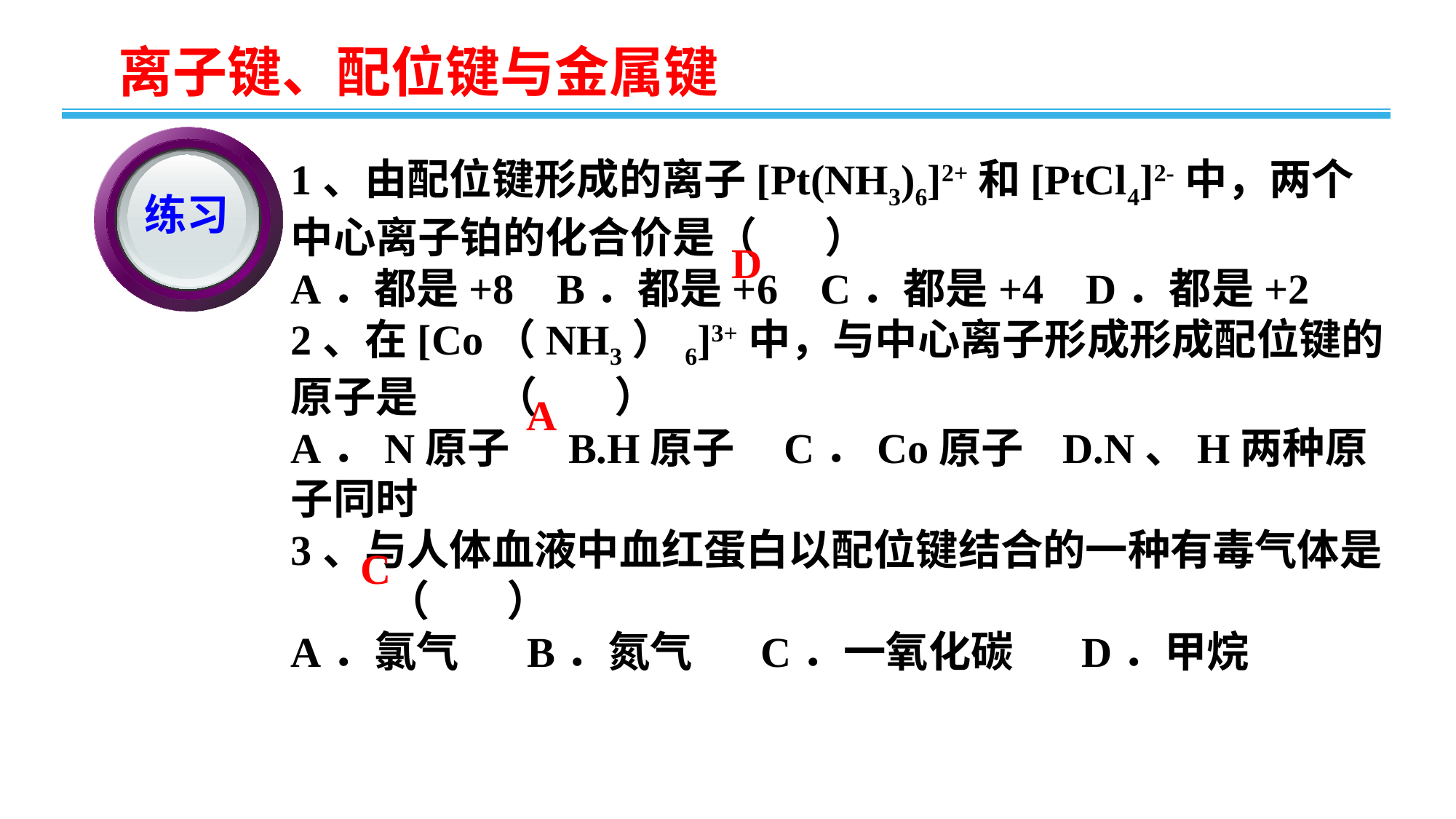

练习
1、由配位键形成的离子[Pt(NH3)6]2+和[PtCl4]2-中，两个中心离子铂的化合价是（       ）
A．都是+8    B．都是+6    C．都是+4    D．都是+2
2、在[Co（NH3）6]3+中，与中心离子形成形成配位键的原子是        （        ）
A．N原子     B.H原子    C．Co原子   D.N、H两种原子同时
3、与人体血液中血红蛋白以配位键结合的一种有毒气体是           （        ）
A．氯气      B．氮气      C．一氧化碳      D．甲烷
D
A
C